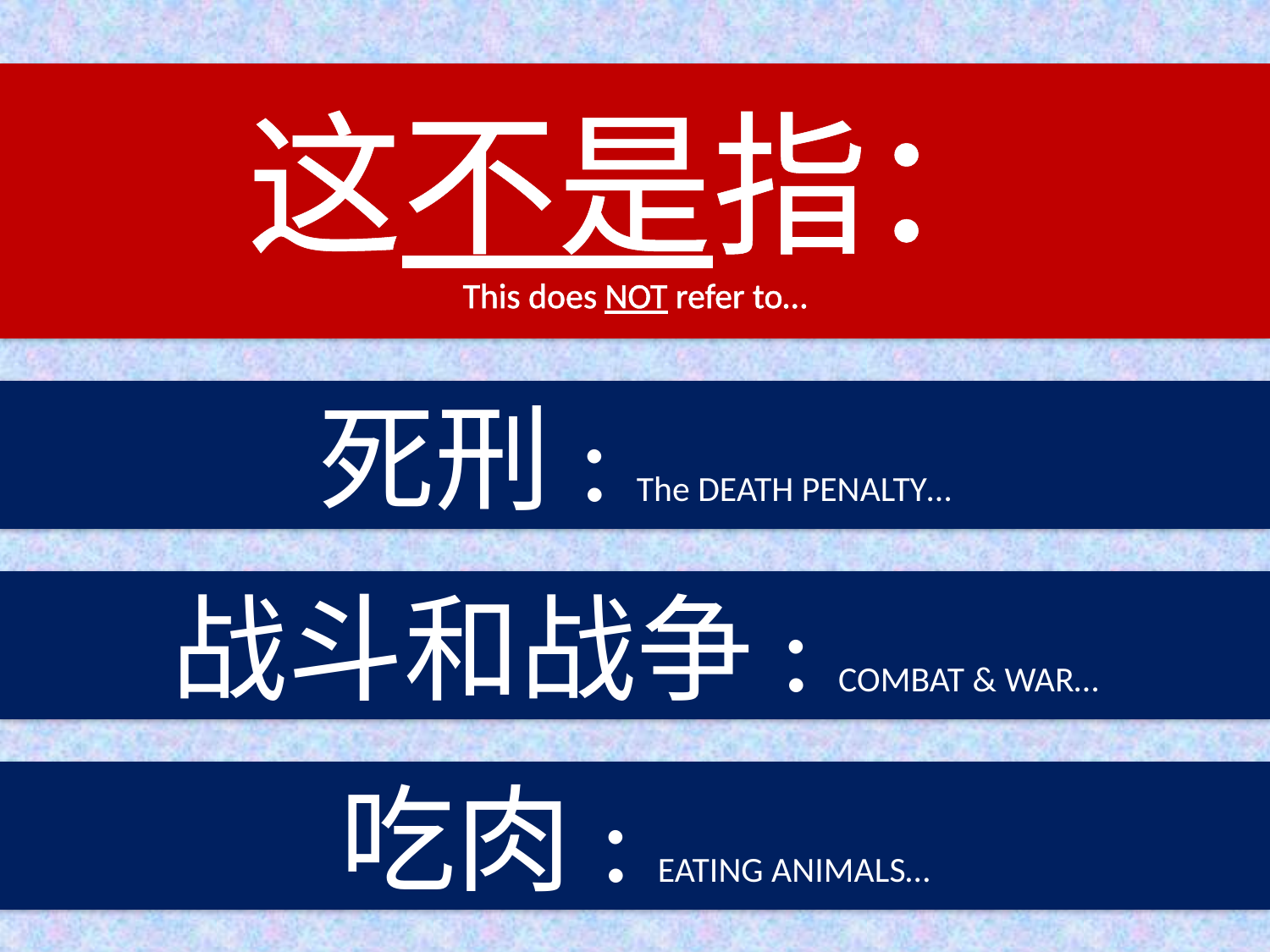

这不是指：
This does NOT refer to…
死刑: The DEATH PENALTY…
战斗和战争: COMBAT & WAR…
吃肉: EATING ANIMALS…